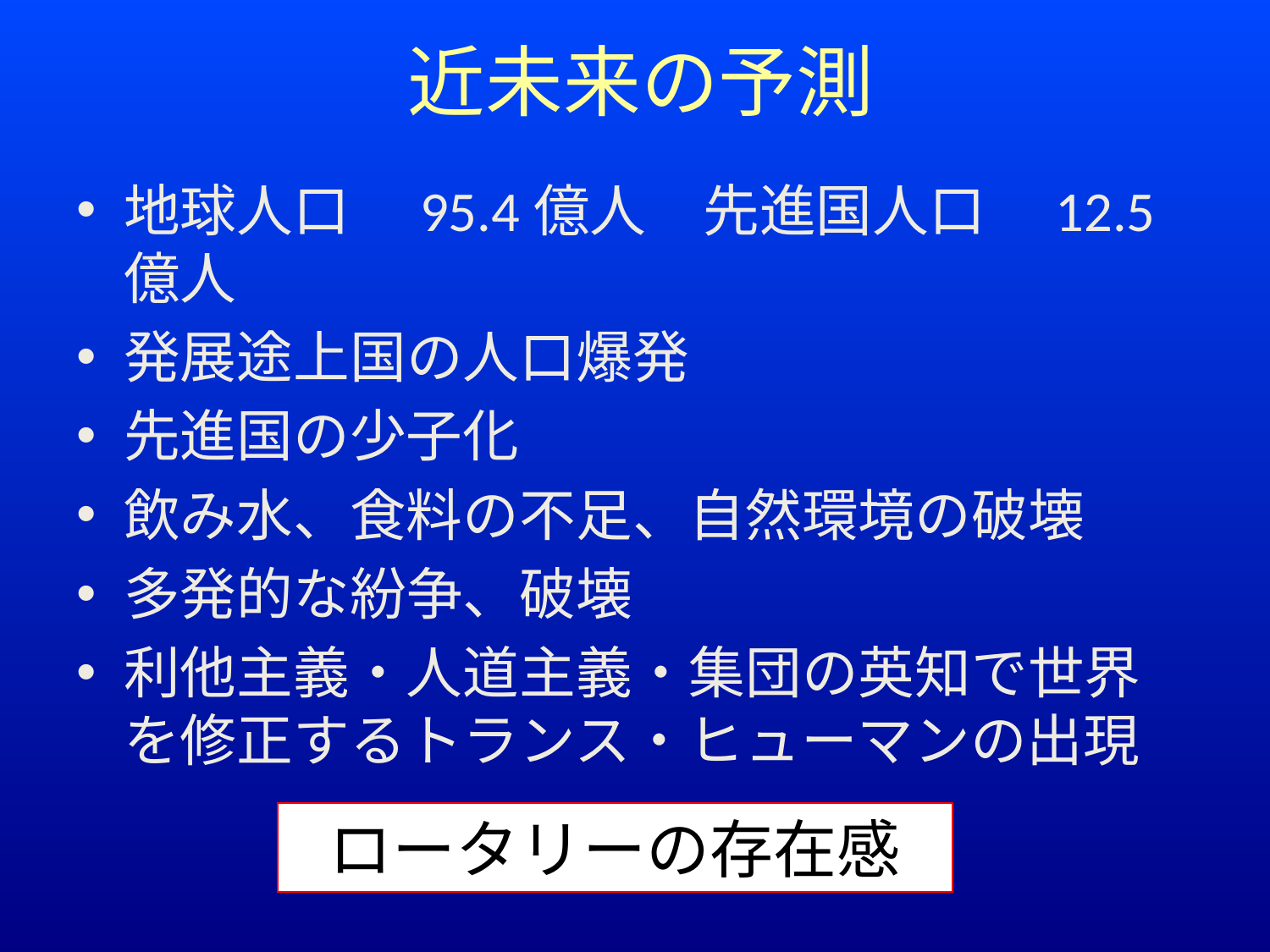

# 近未来の予測
地球人口　95.4億人　先進国人口　12.5億人
発展途上国の人口爆発
先進国の少子化
飲み水、食料の不足、自然環境の破壊
多発的な紛争、破壊
利他主義・人道主義・集団の英知で世界を修正するトランス・ヒューマンの出現
ロータリーの存在感